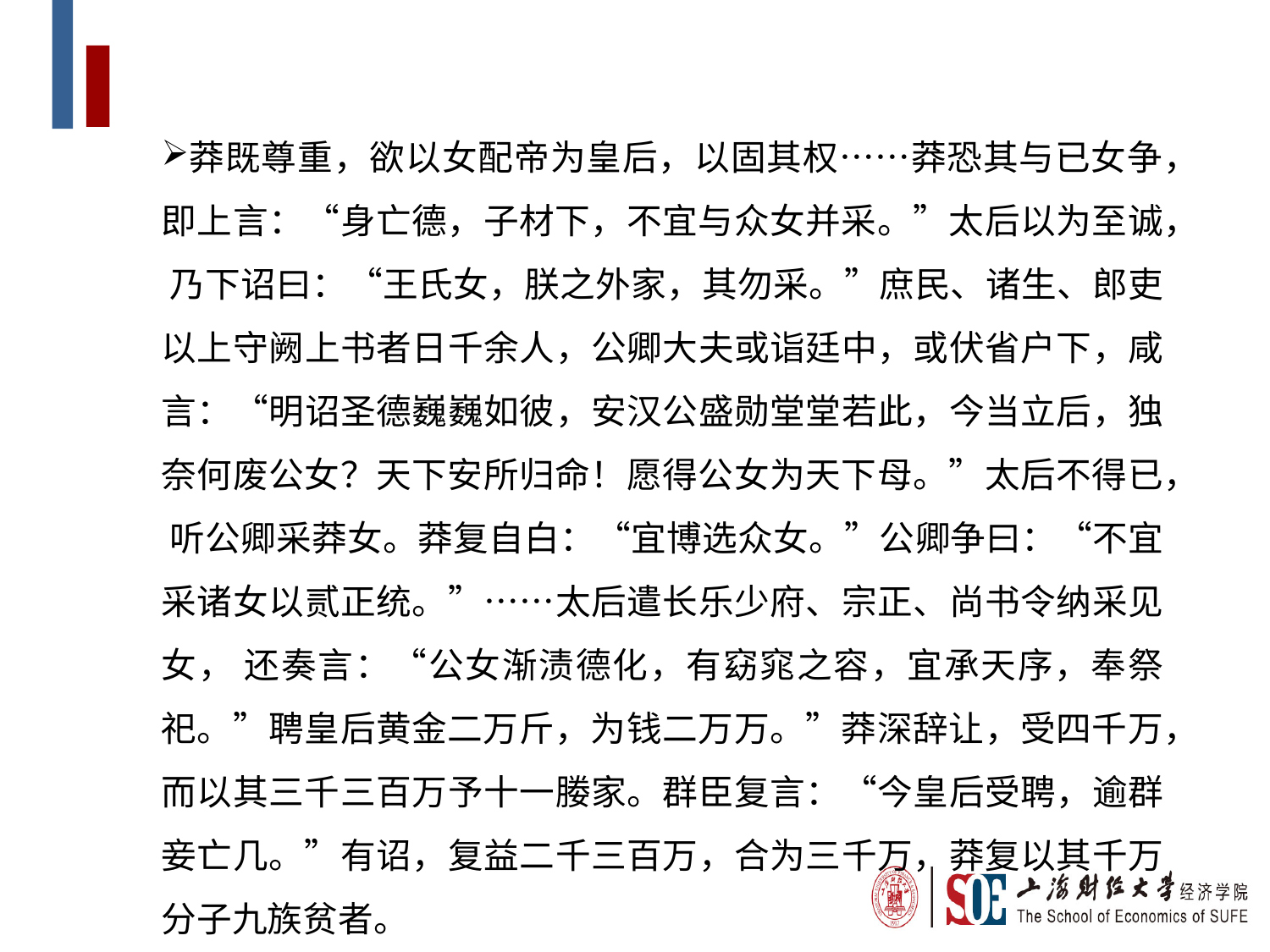

莽既尊重，欲以女配帝为皇后，以固其权……莽恐其与已女争，即上言：“身亡德，子材下，不宜与众女并采。”太后以为至诚， 乃下诏曰：“王氏女，朕之外家，其勿采。”庶民、诸生、郎吏 以上守阙上书者日千余人，公卿大夫或诣廷中，或伏省户下，咸 言：“明诏圣德巍巍如彼，安汉公盛勋堂堂若此，今当立后，独 奈何废公女？天下安所归命！愿得公女为天下母。”太后不得已， 听公卿采莽女。莽复自白：“宜博选众女。”公卿争曰：“不宜 采诸女以贰正统。”……太后遣长乐少府、宗正、尚书令纳采见女， 还奏言：“公女渐渍德化，有窈窕之容，宜承天序，奉祭祀。”聘皇后黄金二万斤，为钱二万万。”莽深辞让，受四千万，而以其三千三百万予十一媵家。群臣复言：“今皇后受聘，逾群妾亡几。”有诏，复益二千三百万，合为三千万，莽复以其千万分子九族贫者。